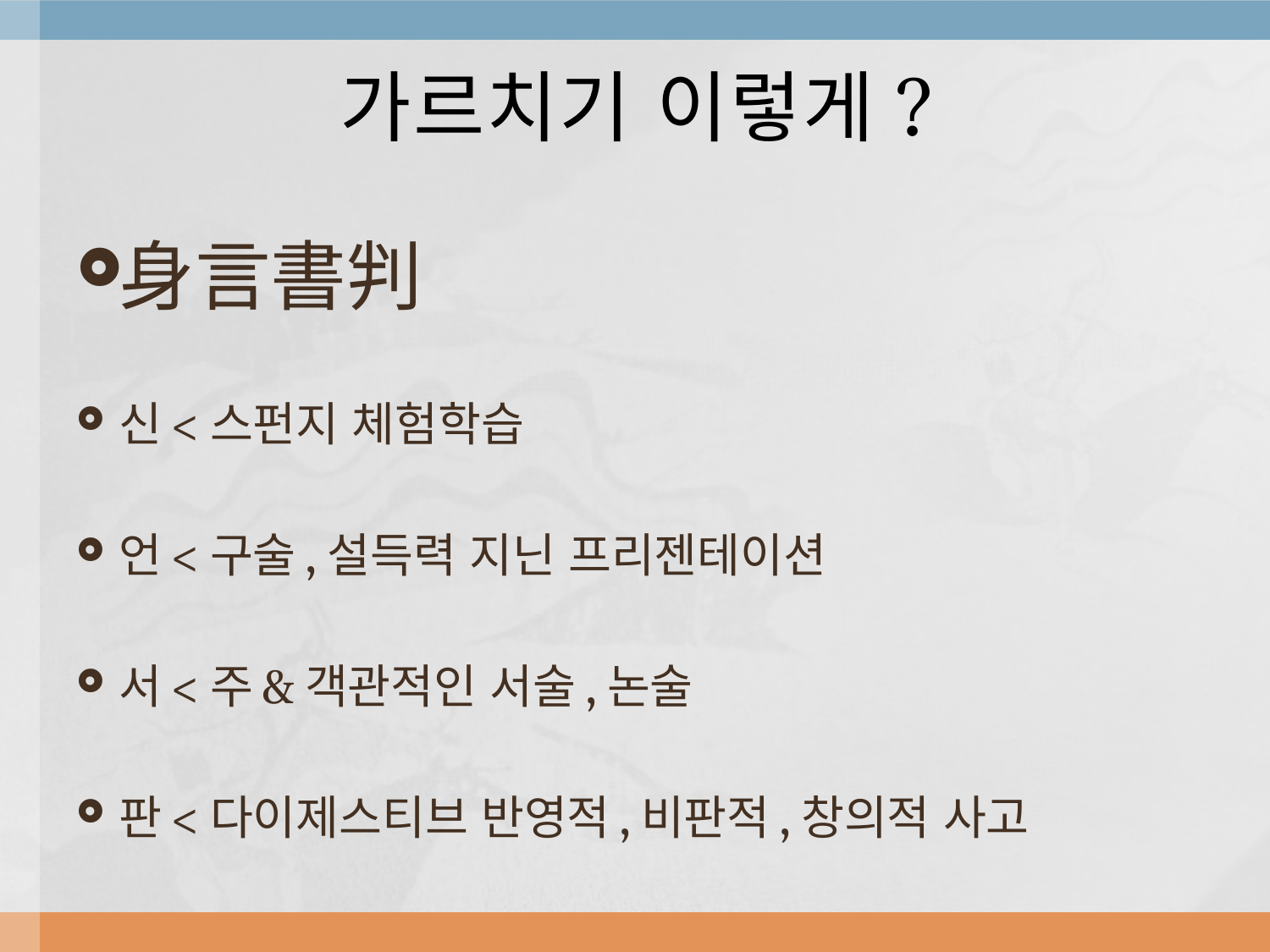

# 가르치기 이렇게?
身言書判

신<스펀지 체험학습

언<구술,설득력 지닌 프리젠테이션

서<주&객관적인 서술,논술

판<다이제스티브 반영적,비판적,창의적 사고